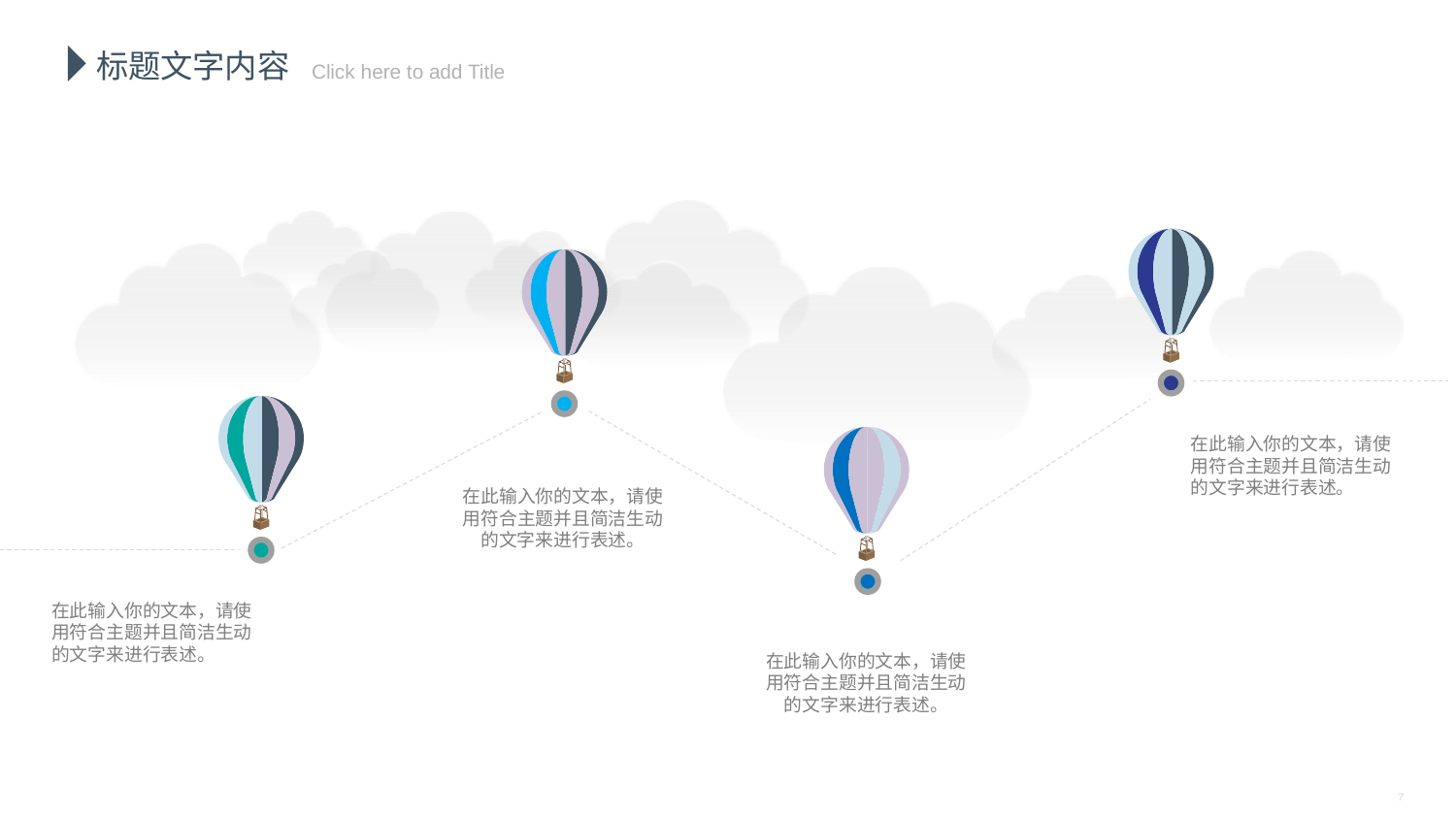

延迟符
标题文字内容
  Click here to add Title

在此输入你的文本，请使用符合主题并且简洁生动的文字来进行表述。

在此输入你的文本，请使用符合主题并且简洁生动的文字来进行表述。

在此输入你的文本，请使用符合主题并且简洁生动的文字来进行表述。
在此输入你的文本，请使用符合主题并且简洁生动的文字来进行表述。
7